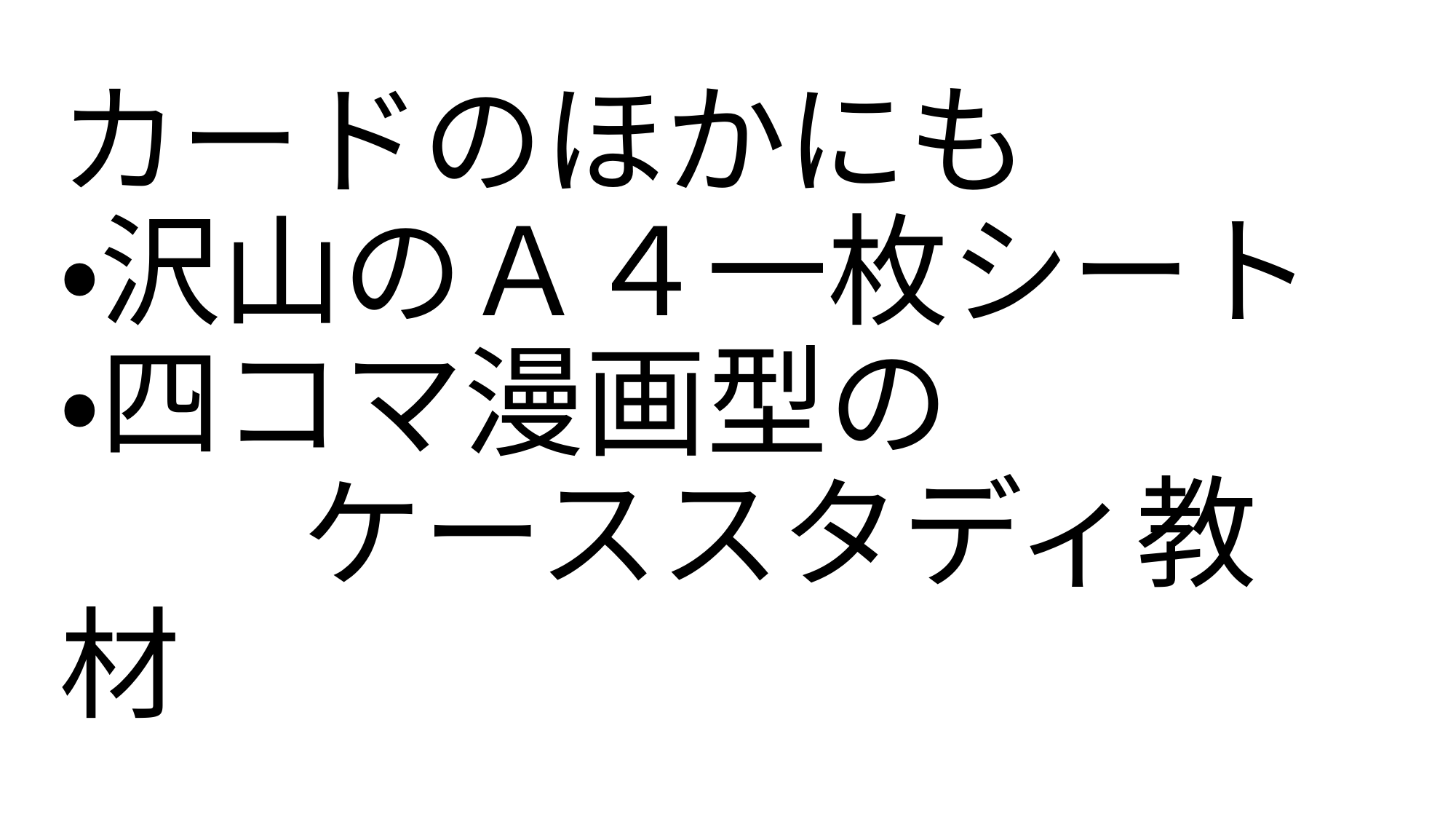

# カードのほかにも ・沢山のＡ４一枚シート ・四コマ漫画型の 　　ケーススタディ教材